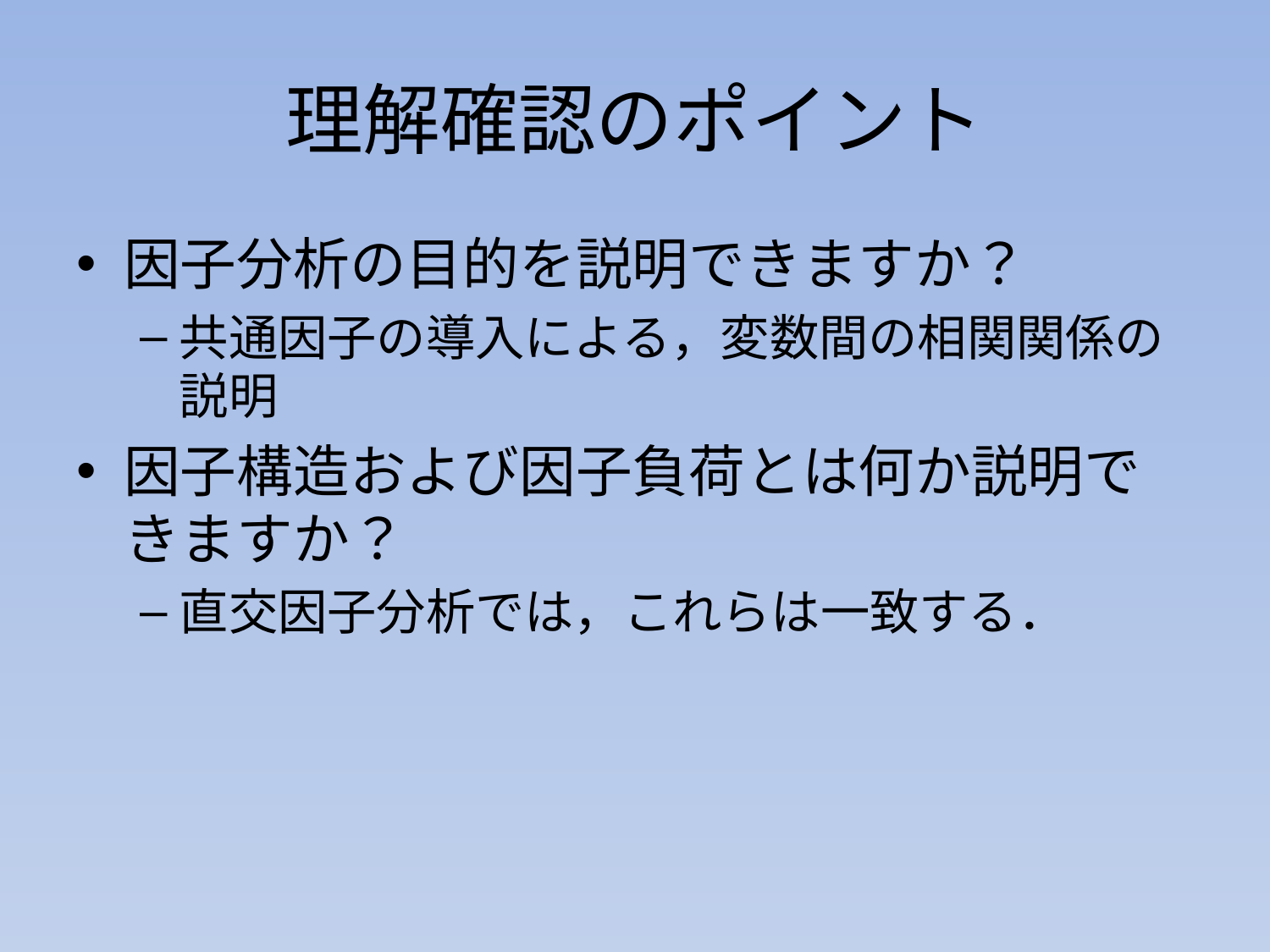

# 理解確認のポイント
因子分析の目的を説明できますか？
共通因子の導入による，変数間の相関関係の説明
因子構造および因子負荷とは何か説明できますか？
直交因子分析では，これらは一致する．